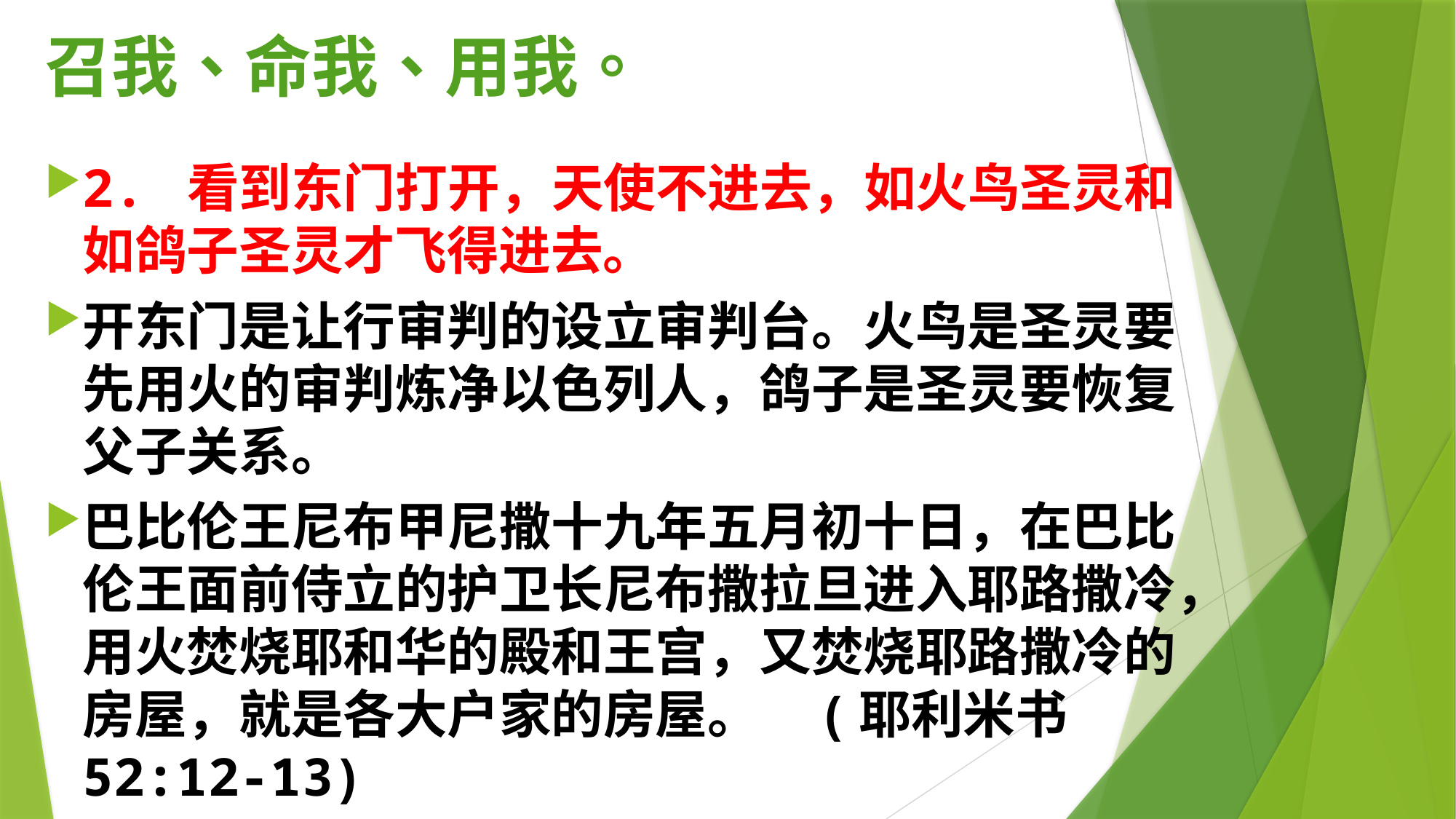

# 召我、命我、用我。
2. 看到东门打开，天使不进去，如火鸟圣灵和如鸽子圣灵才飞得进去。
开东门是让行审判的设立审判台。火鸟是圣灵要先用火的审判炼净以色列人，鸽子是圣灵要恢复父子关系。
巴比伦王尼布甲尼撒十九年五月初十日，在巴比伦王面前侍立的护卫长尼布撒拉旦进入耶路撒冷，用火焚烧耶和华的殿和王宫，又焚烧耶路撒冷的房屋，就是各大户家的房屋。    (耶利米书 52:12-13)